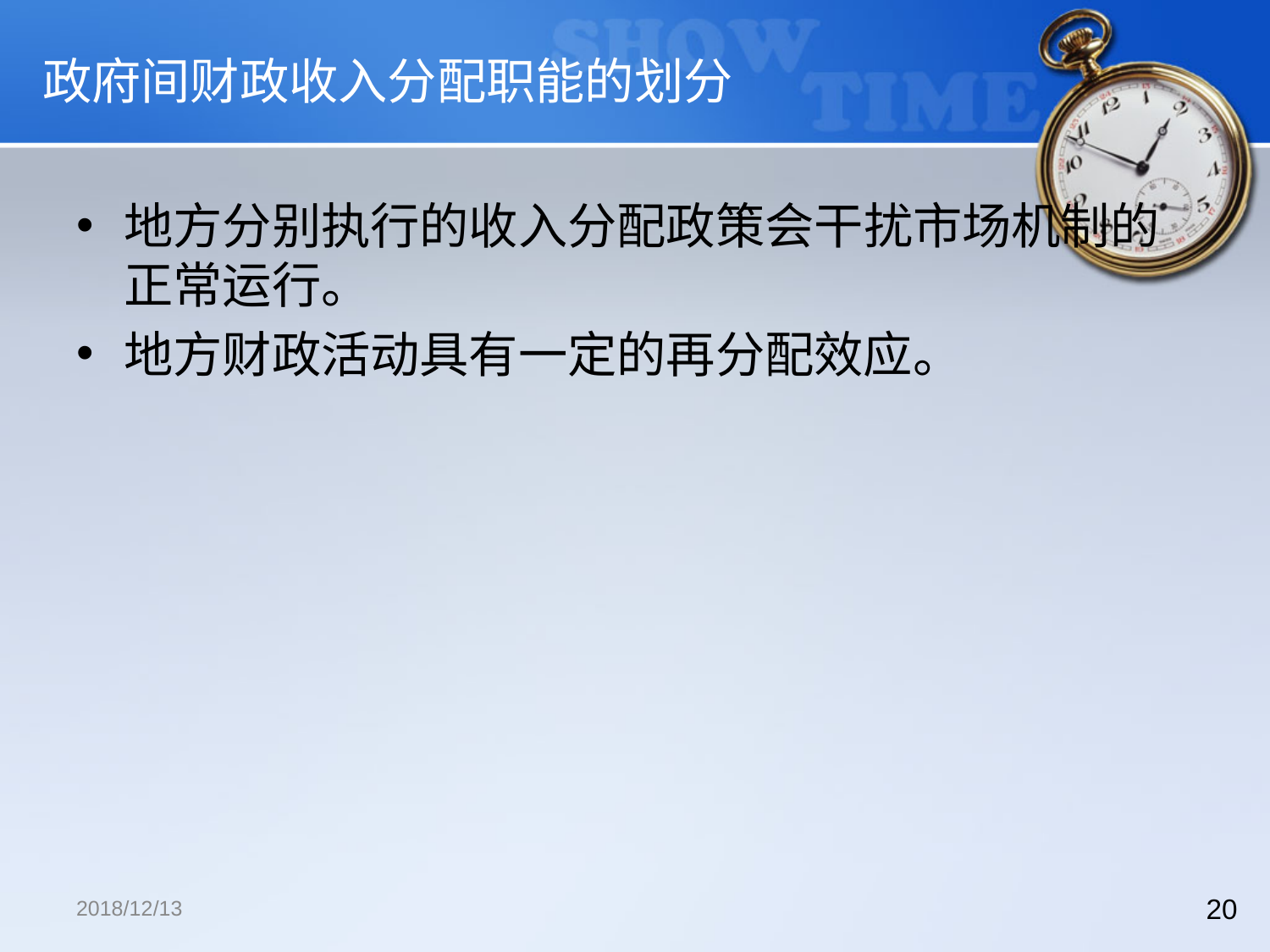

# 政府间财政收入分配职能的划分
地方分别执行的收入分配政策会干扰市场机制的正常运行。
地方财政活动具有一定的再分配效应。
2018/12/13
20